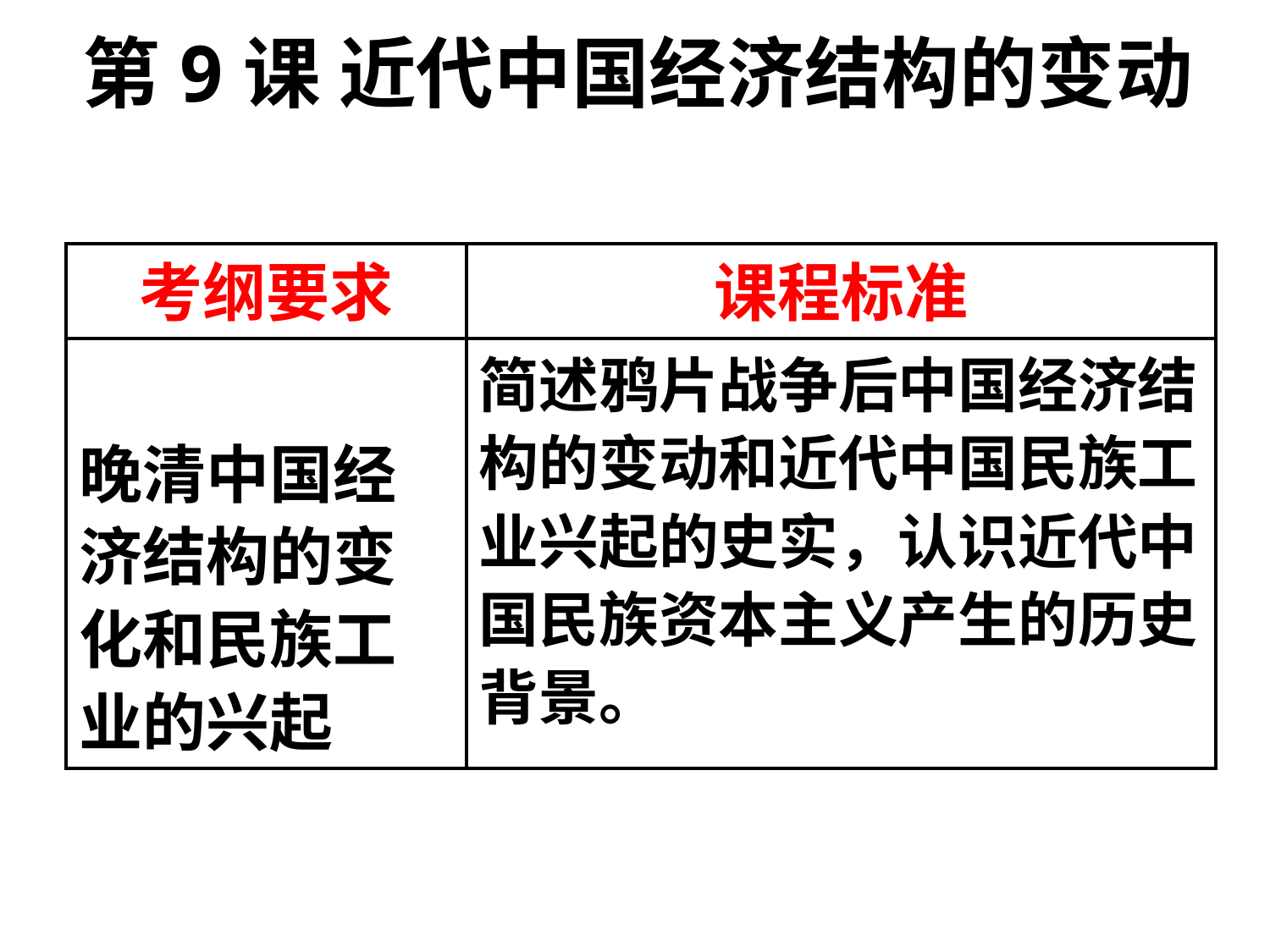

第9课 近代中国经济结构的变动
| 考纲要求 | 课程标准 |
| --- | --- |
| 晚清中国经济结构的变化和民族工业的兴起 | 简述鸦片战争后中国经济结构的变动和近代中国民族工业兴起的史实，认识近代中国民族资本主义产生的历史背景。 |